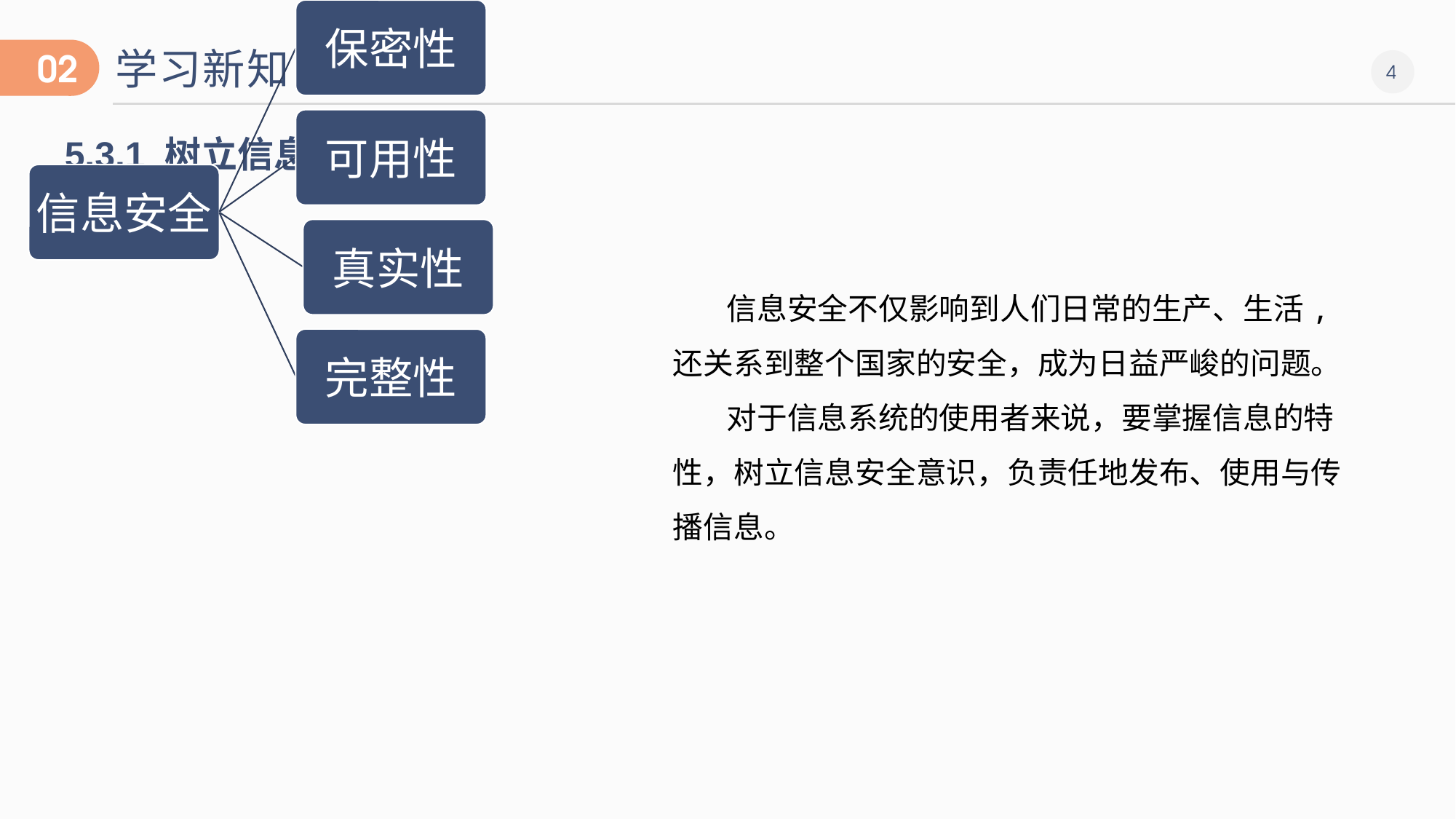

学习新知

02
5.3.1 树立信息安全意识
信息安全

保密性

可用性

真实性

完整性
信息安全不仅影响到人们日常的生产、生活,还关系到整个国家的安全，成为日益严峻的问题。
对于信息系统的使用者来说，要掌握信息的特性，树立信息安全意识，负责任地发布、使用与传播信息。